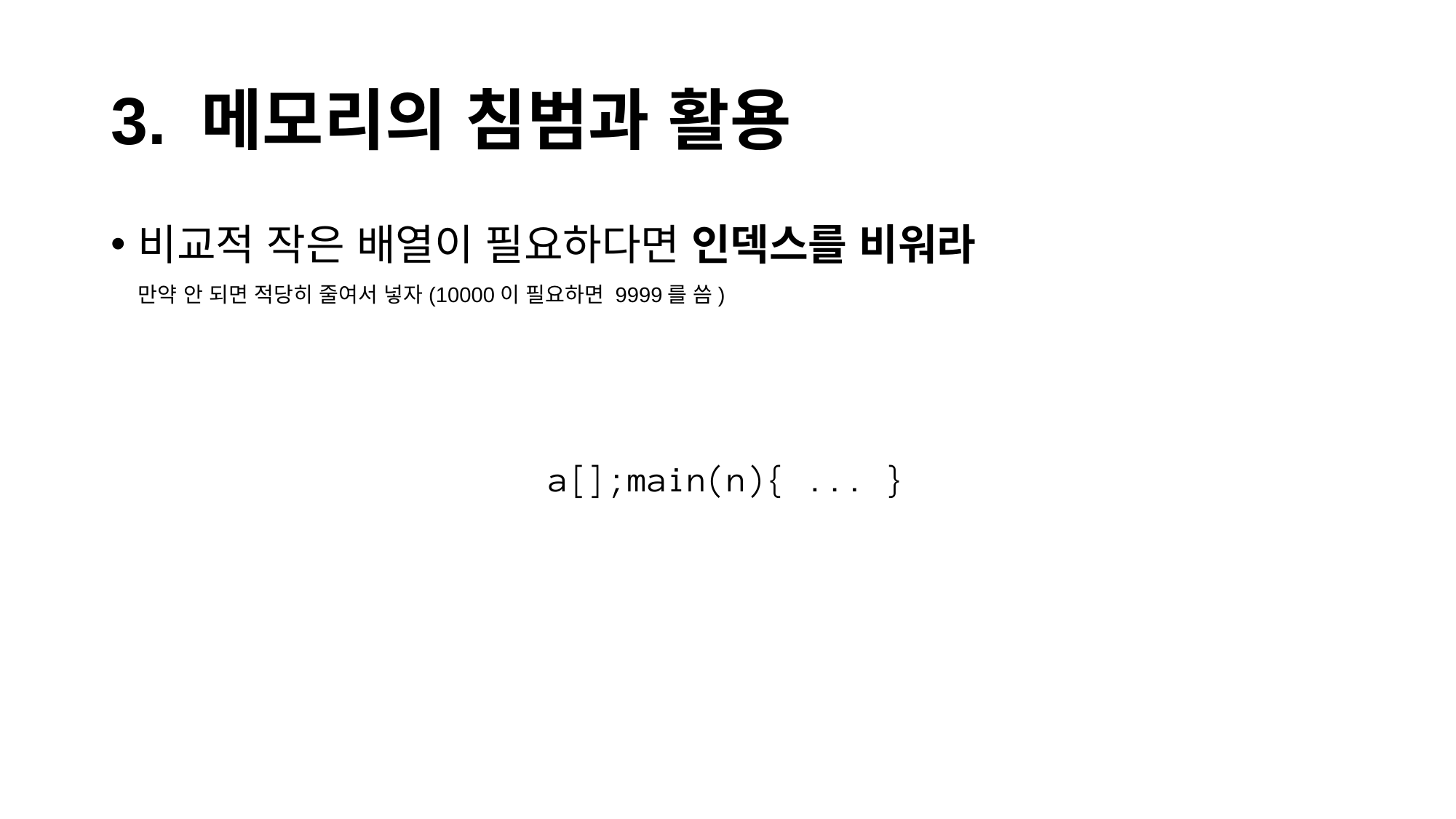

# 3. 메모리의 침범과 활용
비교적 작은 배열이 필요하다면 인덱스를 비워라
만약 안 되면 적당히 줄여서 넣자(10000이 필요하면 9999를 씀)

a[];main(n){ ... }